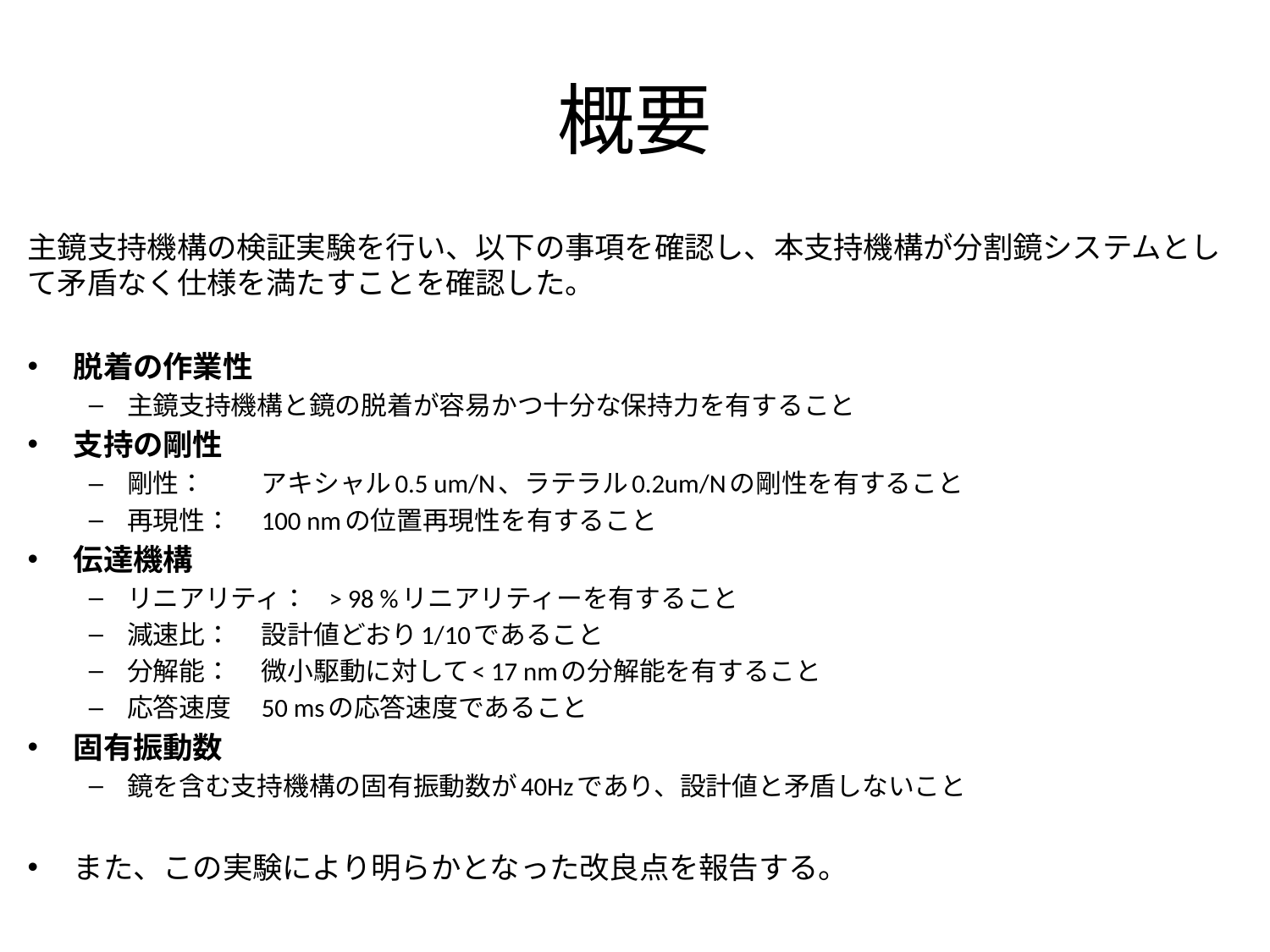

# 概要
主鏡支持機構の検証実験を行い、以下の事項を確認し、本支持機構が分割鏡システムとして矛盾なく仕様を満たすことを確認した。

脱着の作業性
主鏡支持機構と鏡の脱着が容易かつ十分な保持力を有すること
支持の剛性
剛性：		アキシャル0.5 um/N、ラテラル0.2um/Nの剛性を有すること
再現性：		100 nmの位置再現性を有すること
伝達機構
リニアリティ：	> 98 %リニアリティーを有すること
減速比：		設計値どおり1/10であること
分解能：		微小駆動に対して< 17 nmの分解能を有すること
応答速度		50 msの応答速度であること
固有振動数
鏡を含む支持機構の固有振動数が40Hzであり、設計値と矛盾しないこと

また、この実験により明らかとなった改良点を報告する。